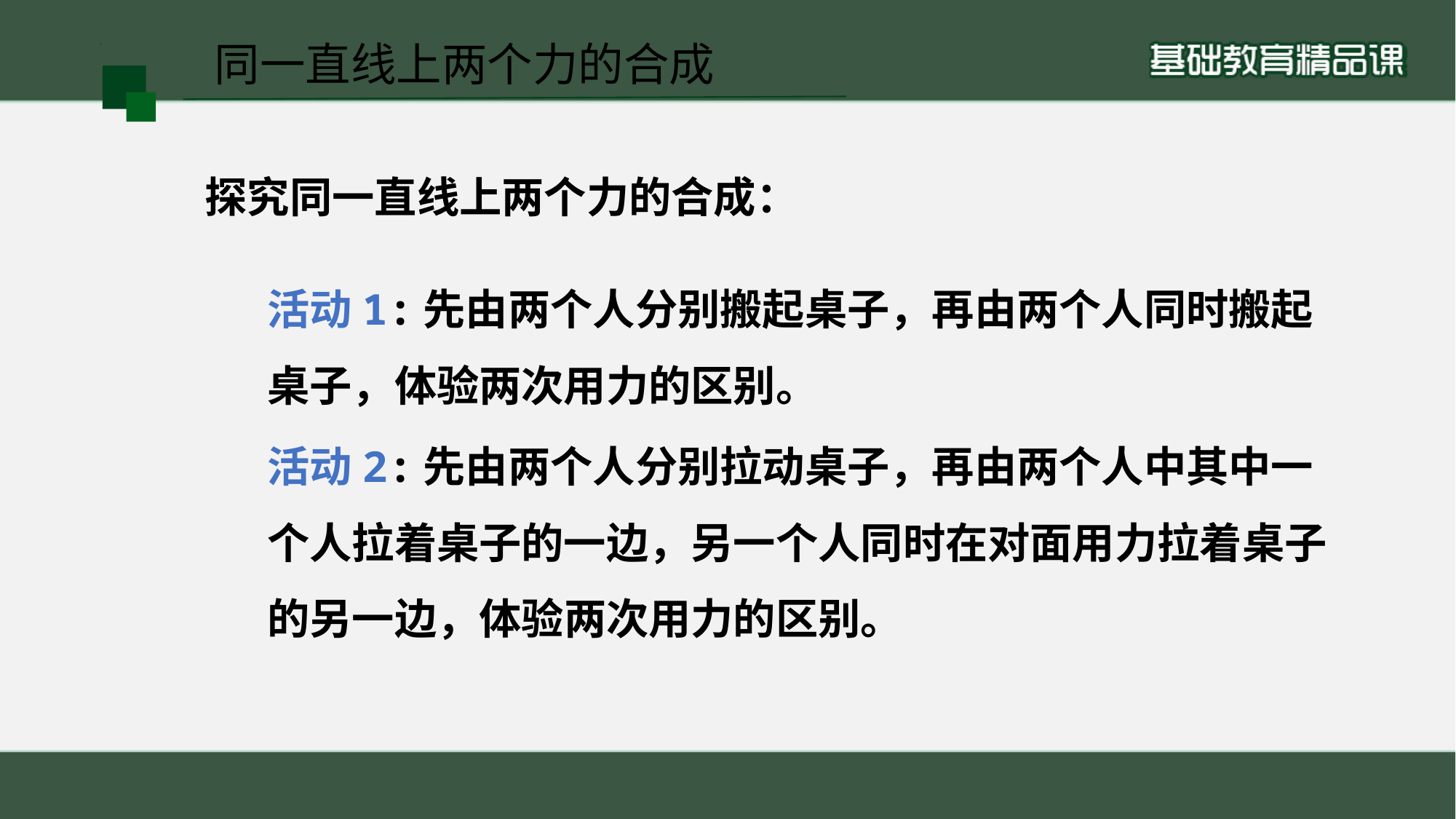

同一直线上两个力的合成

探究同一直线上两个力的合成：
活动1:先由两个人分别搬起桌子，再由两个人同时搬起桌子，体验两次用力的区别。
活动2:先由两个人分别拉动桌子，再由两个人中其中一个人拉着桌子的一边，另一个人同时在对面用力拉着桌子的另一边，体验两次用力的区别。